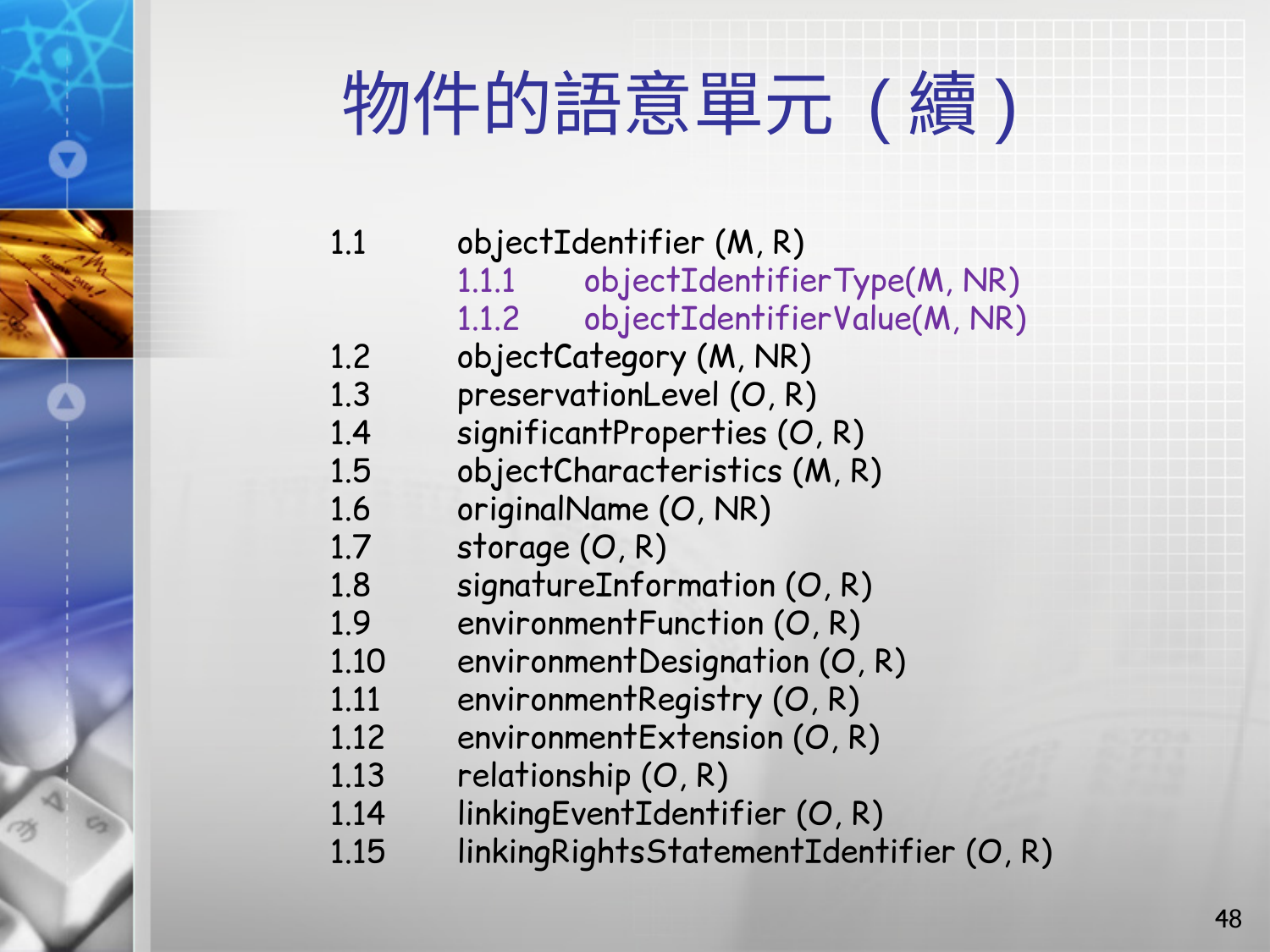

# 物件的語意單元 (續)
1.1	objectIdentifier (M, R)
	1.1.1	objectIdentifierType(M, NR)
	1.1.2	objectIdentifierValue(M, NR)
1.2	objectCategory (M, NR)
1.3	preservationLevel (O, R)
1.4	significantProperties (O, R)
1.5	objectCharacteristics (M, R)
1.6	originalName (O, NR)
1.7	storage (O, R)
1.8	signatureInformation (O, R)
1.9	environmentFunction (O, R)
1.10	environmentDesignation (O, R)
1.11	environmentRegistry (O, R)
1.12	environmentExtension (O, R)
1.13	relationship (O, R)
1.14	linkingEventIdentifier (O, R)
1.15	linkingRightsStatementIdentifier (O, R)
48